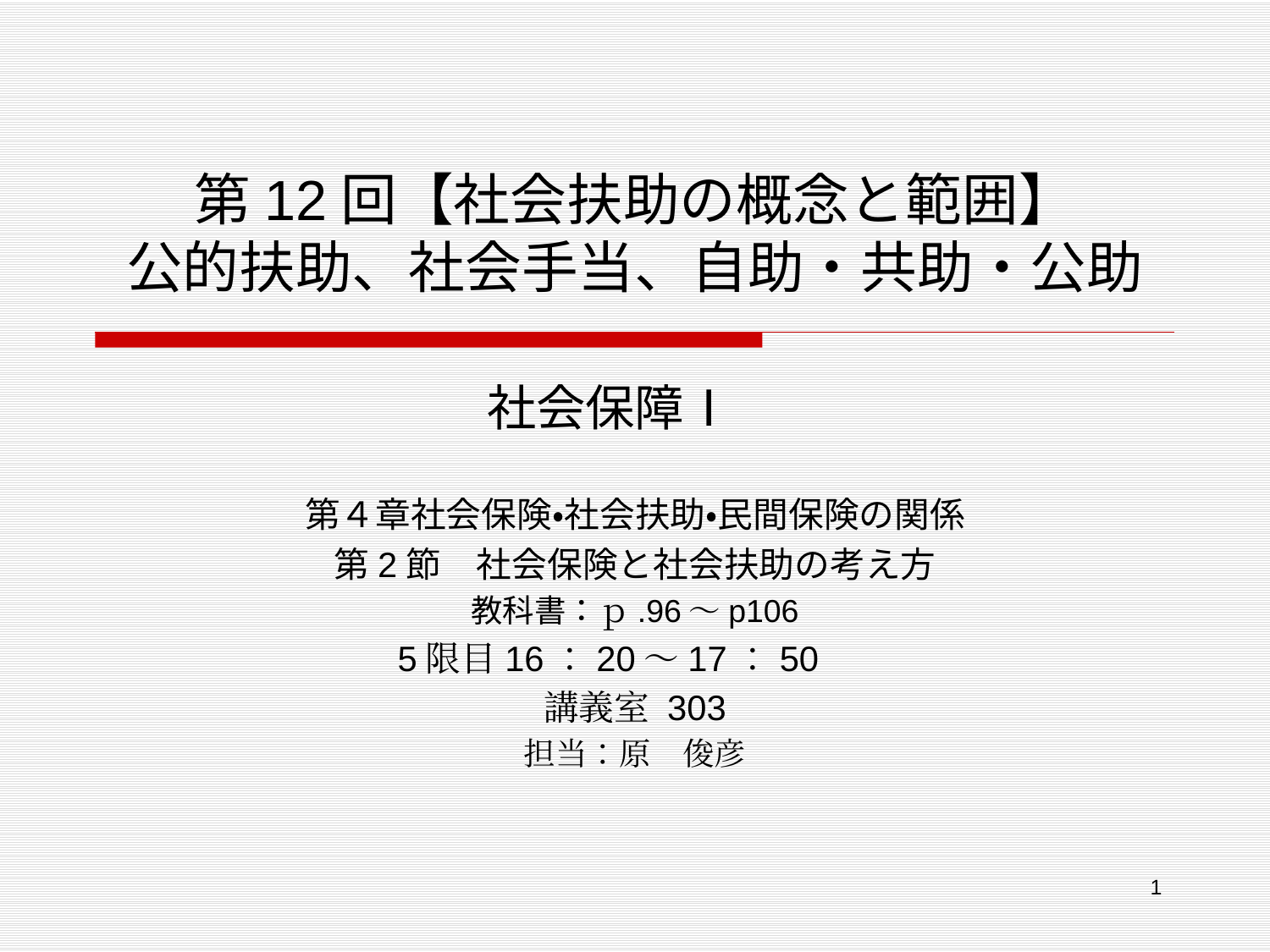

# 第12回【社会扶助の概念と範囲】 公的扶助、社会手当、自助・共助・公助
社会保障Ⅰ

第４章社会保険・社会扶助・民間保険の関係
第2節　社会保険と社会扶助の考え方
教科書：ｐ.96～p106
5限目16：20～17：50
講義室 303
担当：原　俊彦

　　　       担当　原　俊彦（札幌市立大学）t.hara@scu.ac.jp

1